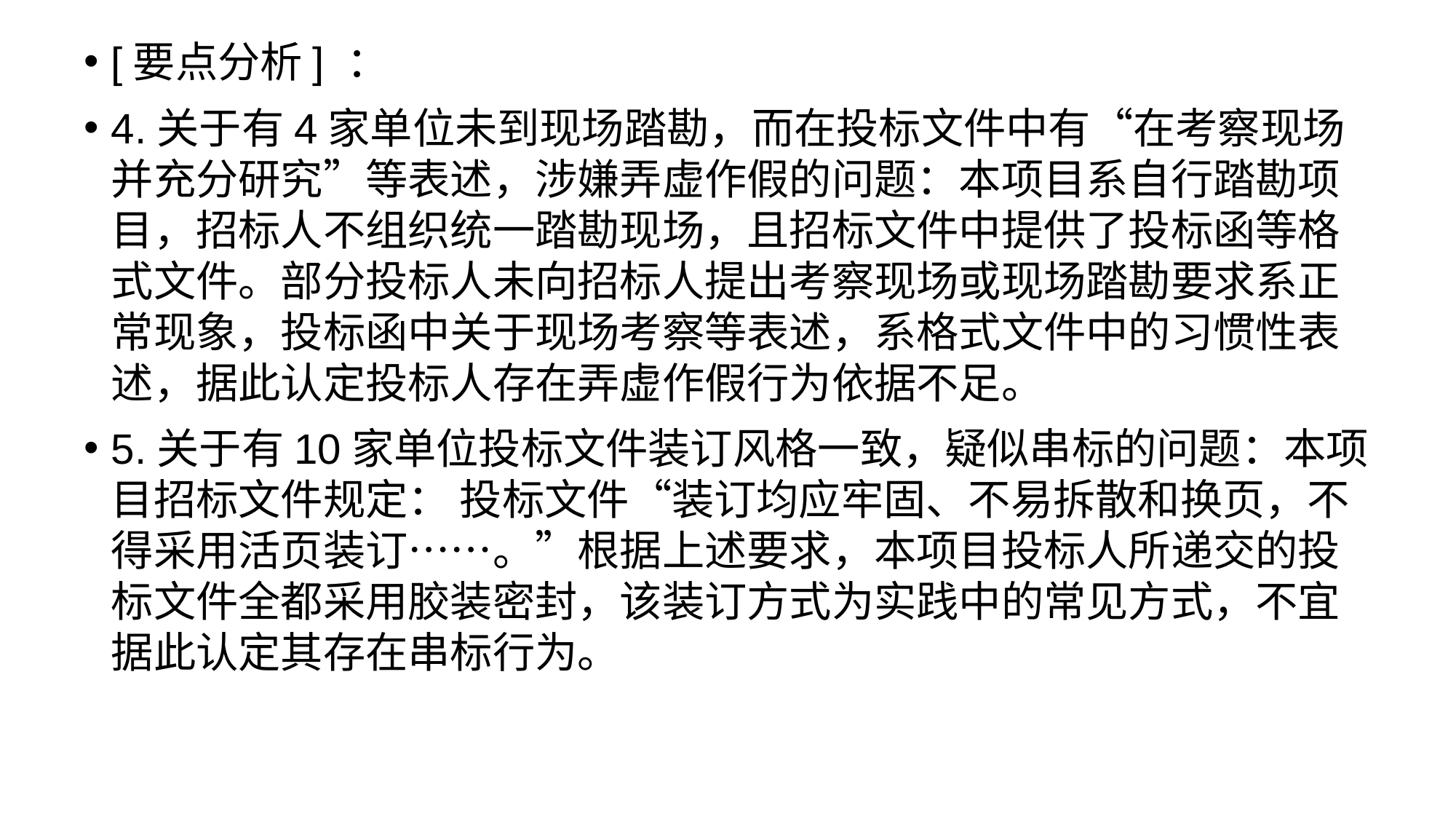

[要点分析] ：
4.关于有4家单位未到现场踏勘，而在投标文件中有“在考察现场并充分研究”等表述，涉嫌弄虚作假的问题：本项目系自行踏勘项目，招标人不组织统一踏勘现场，且招标文件中提供了投标函等格式文件。部分投标人未向招标人提出考察现场或现场踏勘要求系正常现象，投标函中关于现场考察等表述，系格式文件中的习惯性表述，据此认定投标人存在弄虚作假行为依据不足。
5.关于有10家单位投标文件装订风格一致，疑似串标的问题：本项目招标文件规定： 投标文件“装订均应牢固、不易拆散和换页，不得采用活页装订……。”根据上述要求，本项目投标人所递交的投标文件全都采用胶装密封，该装订方式为实践中的常见方式，不宜据此认定其存在串标行为。